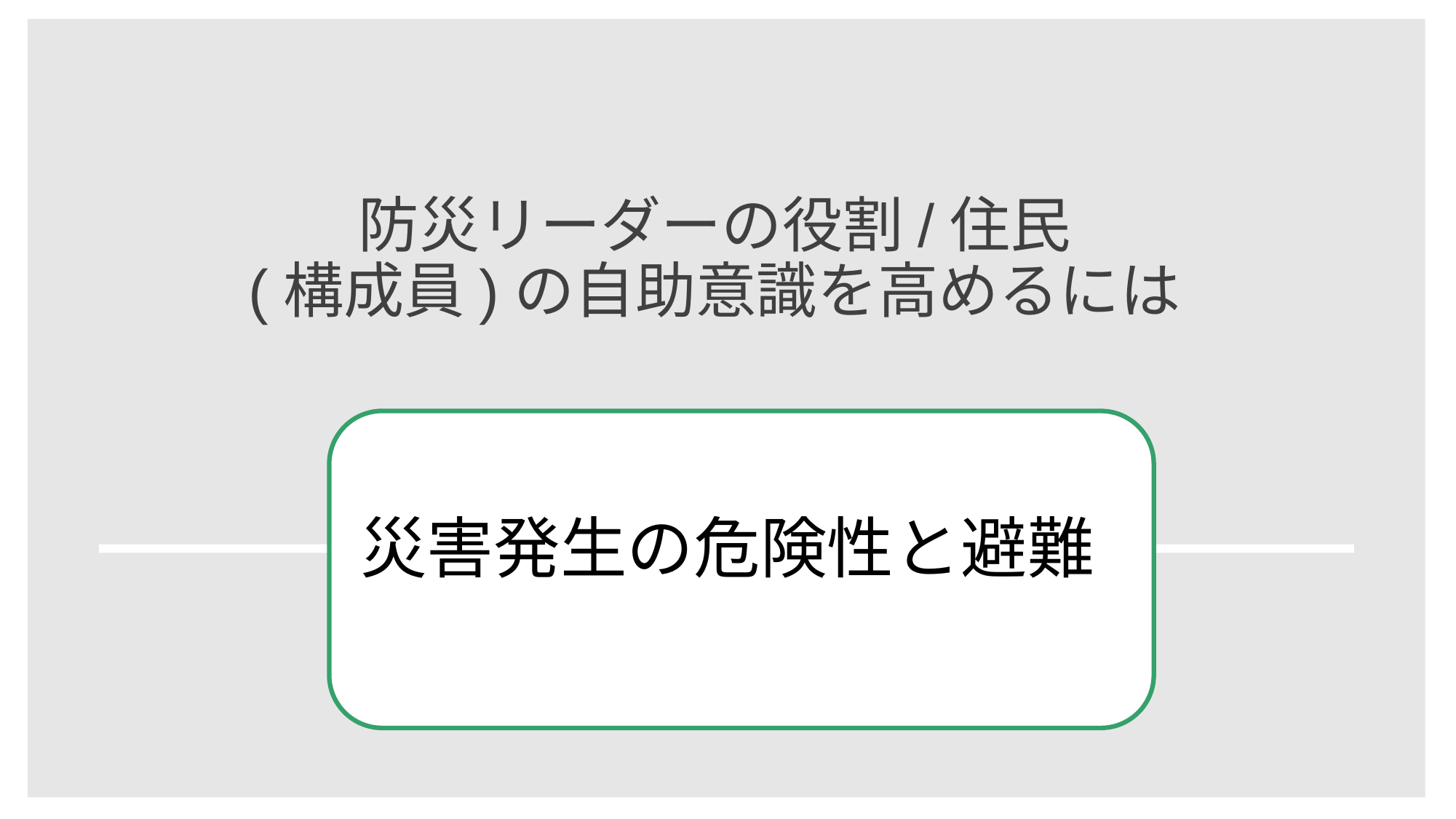

# 防災リーダーの役割/住民 (構成員)の自助意識を高めるには

災害発生の危険性と避難